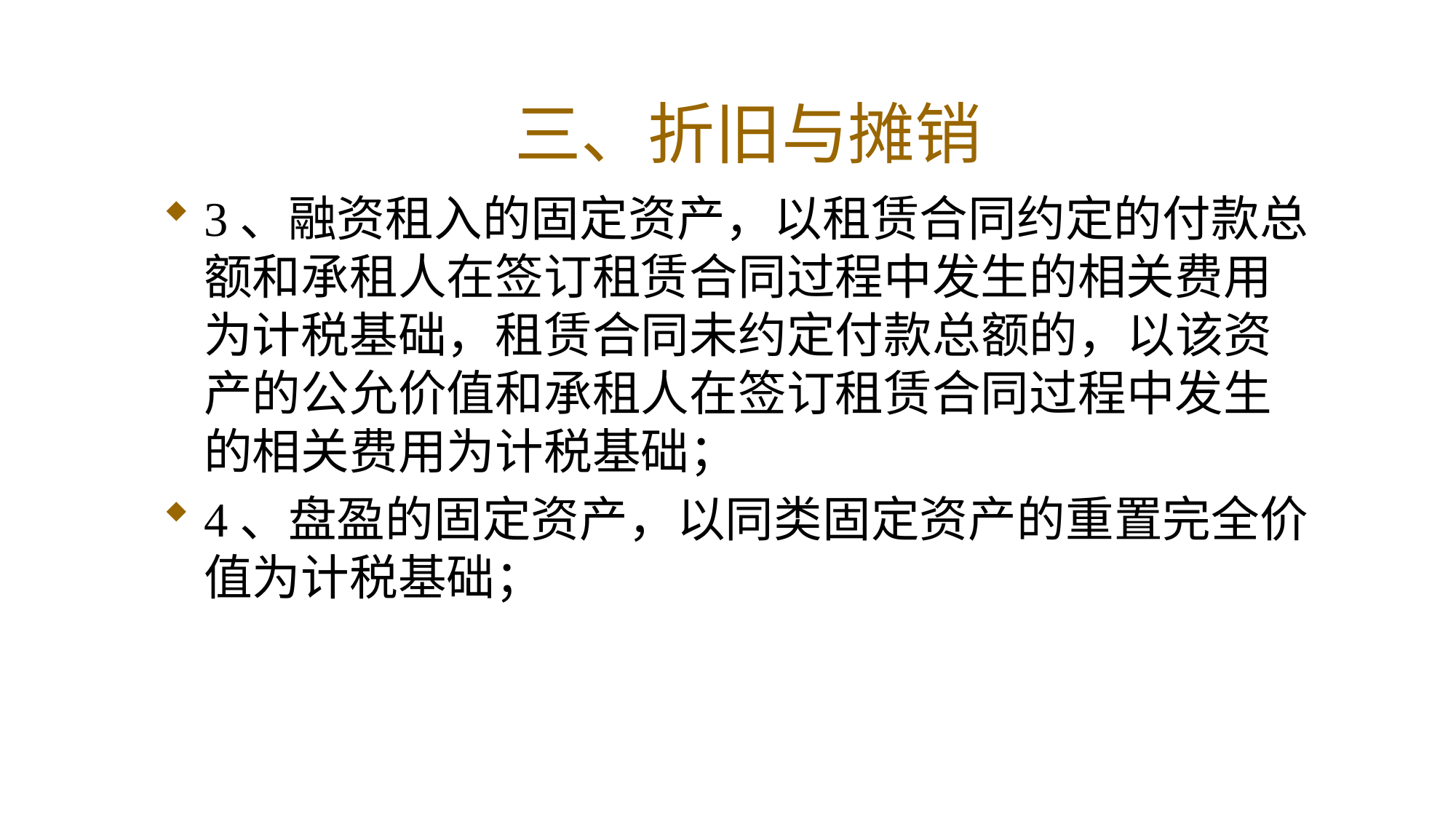

# 三、折旧与摊销
3、融资租入的固定资产，以租赁合同约定的付款总额和承租人在签订租赁合同过程中发生的相关费用为计税基础，租赁合同未约定付款总额的，以该资产的公允价值和承租人在签订租赁合同过程中发生的相关费用为计税基础；
4、盘盈的固定资产，以同类固定资产的重置完全价值为计税基础；